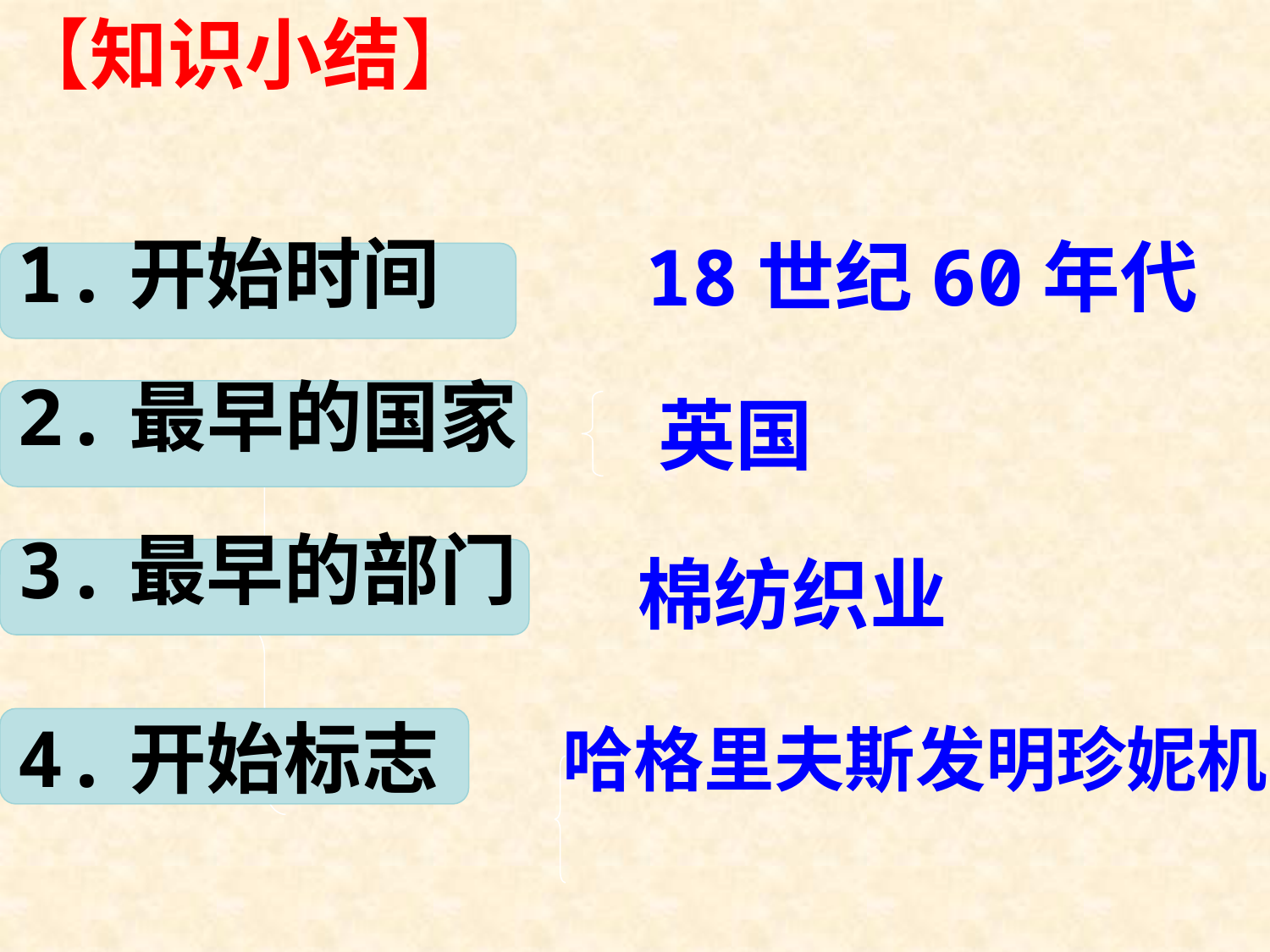

【知识小结】

  18世纪60年代
1.开始时间

2.最早的国家

英国

3.最早的部门

棉纺织业

4.开始标志
哈格里夫斯发明珍妮机